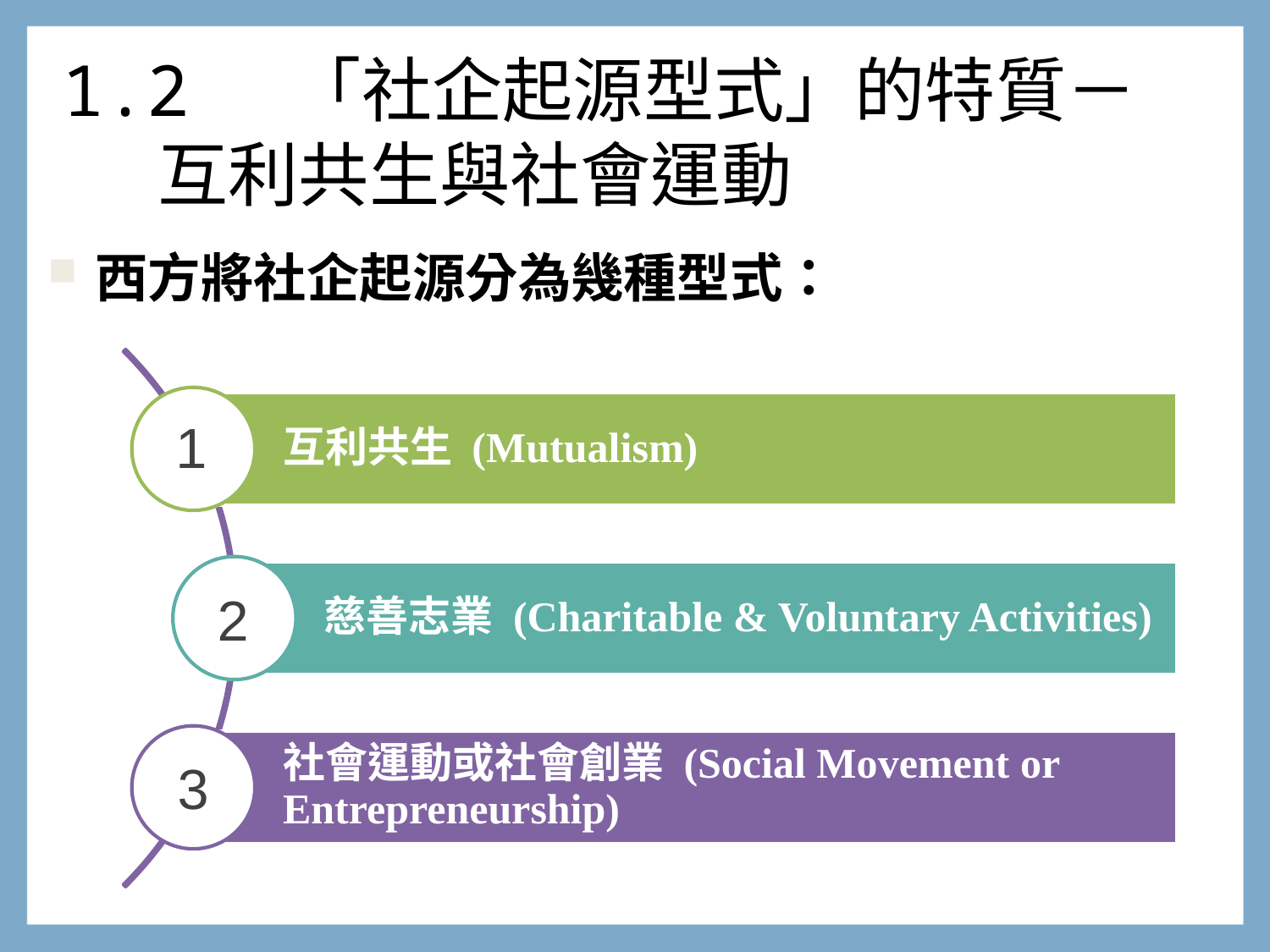

1.2  「社企起源型式」的特質－
      互利共生與社會運動
西方將社企起源分為幾種型式：
互利共生 (Mutualism)
慈善志業 (Charitable & Voluntary Activities)
社會運動或社會創業 (Social Movement or Entrepreneurship)
1
2
3